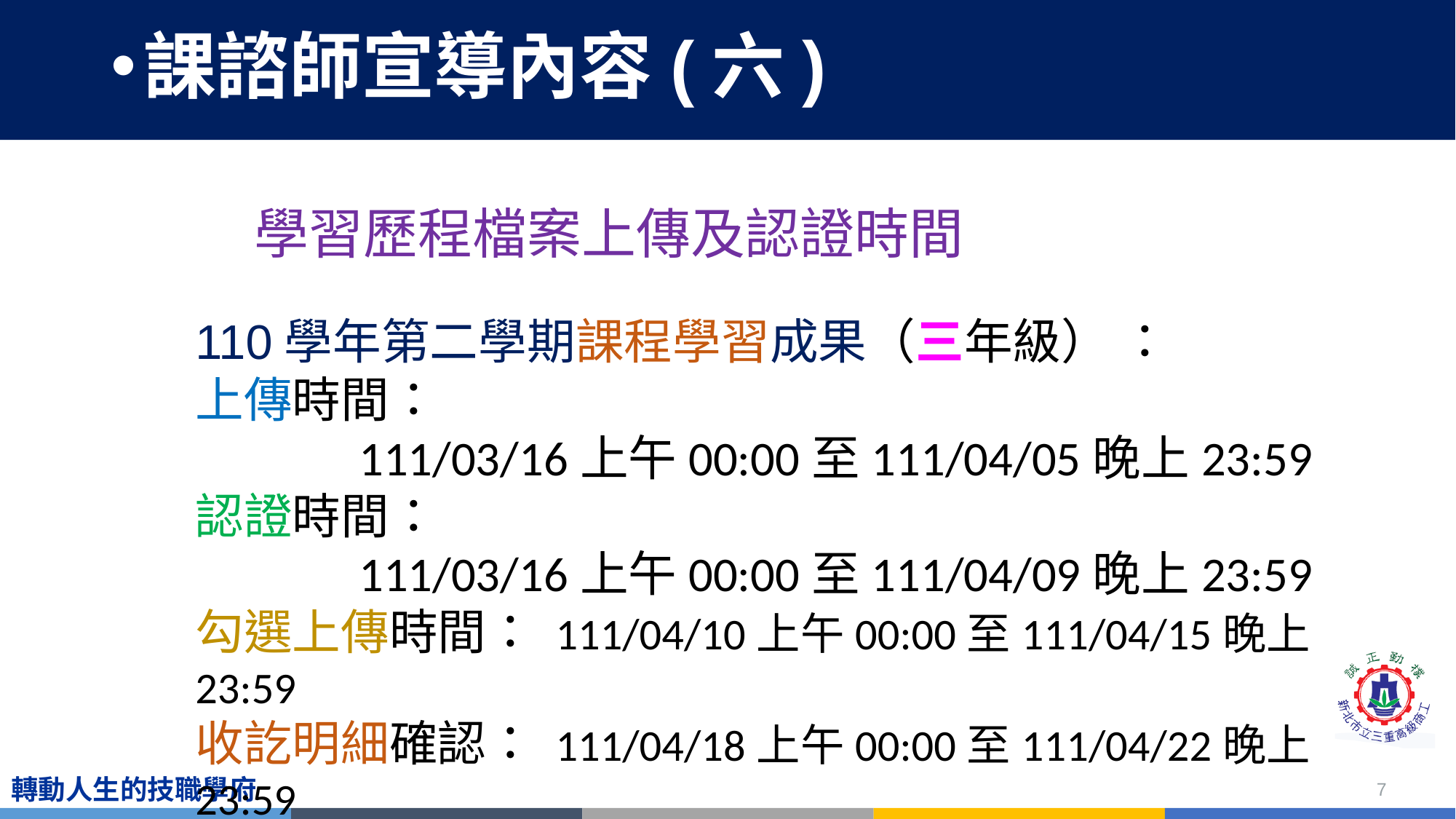

# 課諮師宣導內容(六)

學習歷程檔案上傳及認證時間
110學年第二學期課程學習成果（三年級） ：
上傳時間：
               111/03/16上午00:00至111/04/05晚上23:59
認證時間：
               111/03/16上午00:00至111/04/09晚上23:59
勾選上傳時間： 111/04/10上午00:00至111/04/15晚上23:59
收訖明細確認： 111/04/18上午00:00至111/04/22晚上23:59
7